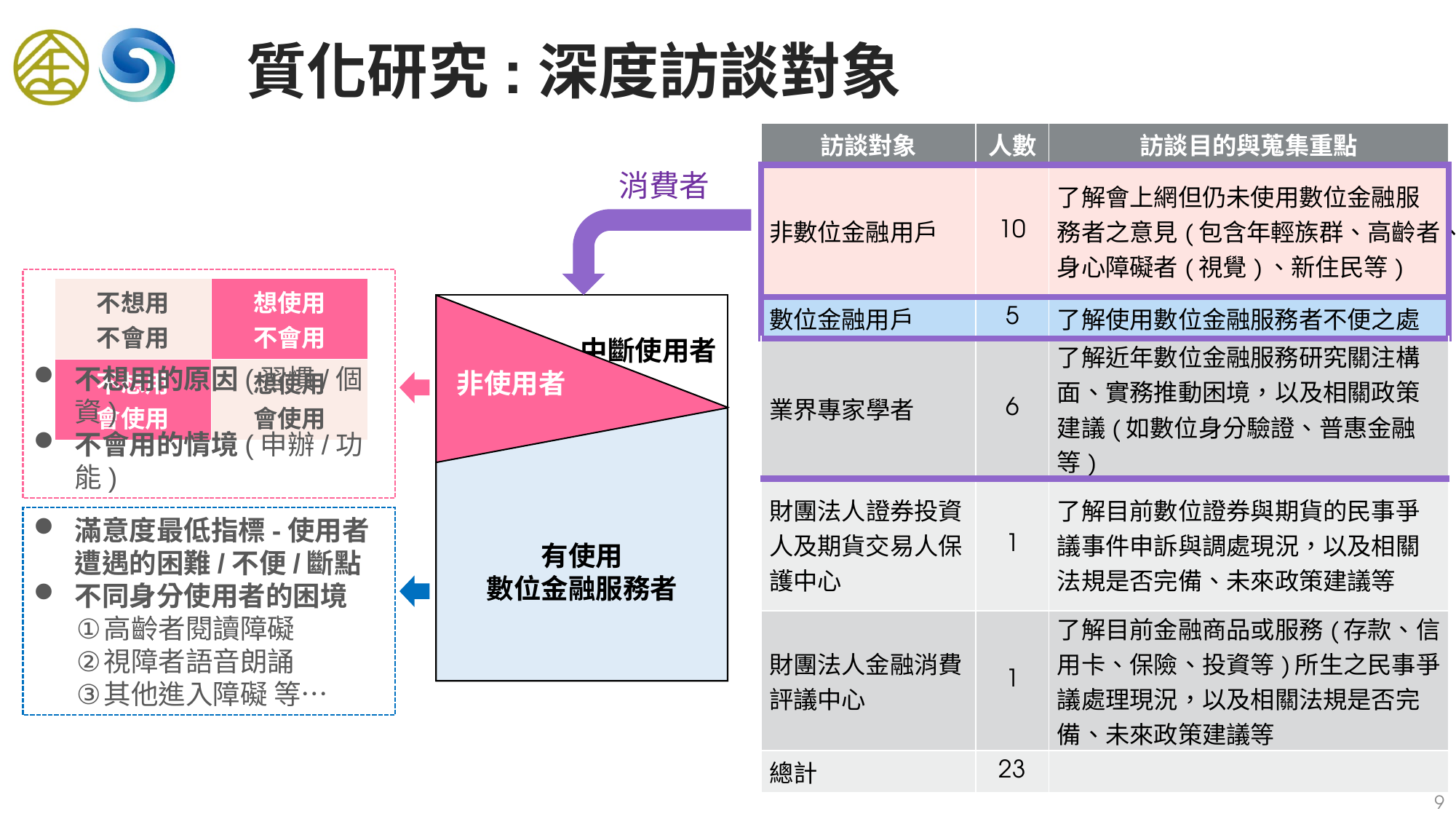

質化研究:深度訪談對象
| 訪談對象 | 人數 | 訪談目的與蒐集重點 |
| --- | --- | --- |
| 非數位金融用戶 | 10 | 了解會上網但仍未使用數位金融服務者之意見(包含年輕族群、高齡者、身心障礙者(視覺)、新住民等) |
| 數位金融用戶 | 5 | 了解使用數位金融服務者不便之處 |
| 業界專家學者 | 6 | 了解近年數位金融服務研究關注構面、實務推動困境，以及相關政策建議(如數位身分驗證、普惠金融等) |
| 財團法人證券投資人及期貨交易人保護中心 | 1 | 了解目前數位證券與期貨的民事爭議事件申訴與調處現況，以及相關法規是否完備、未來政策建議等 |
| 財團法人金融消費評議中心 | 1 | 了解目前金融商品或服務(存款、信用卡、保險、投資等)所生之民事爭議處理現況，以及相關法規是否完備、未來政策建議等 |
| 總計 | 23 |  |

消費者
不想用的原因(習慣/個資)
不會用的情境(申辦/功能)
| 不想用 不會用 | 想使用 不會用 |
| --- | --- |
| 不想用 會使用 | 想使用 會使用 |
中斷使用者

非使用者
有使用
數位金融服務者

滿意度最低指標-使用者遭遇的困難/不便/斷點
不同身分使用者的困境
高齡者閱讀障礙
視障者語音朗誦
其他進入障礙 等…

9